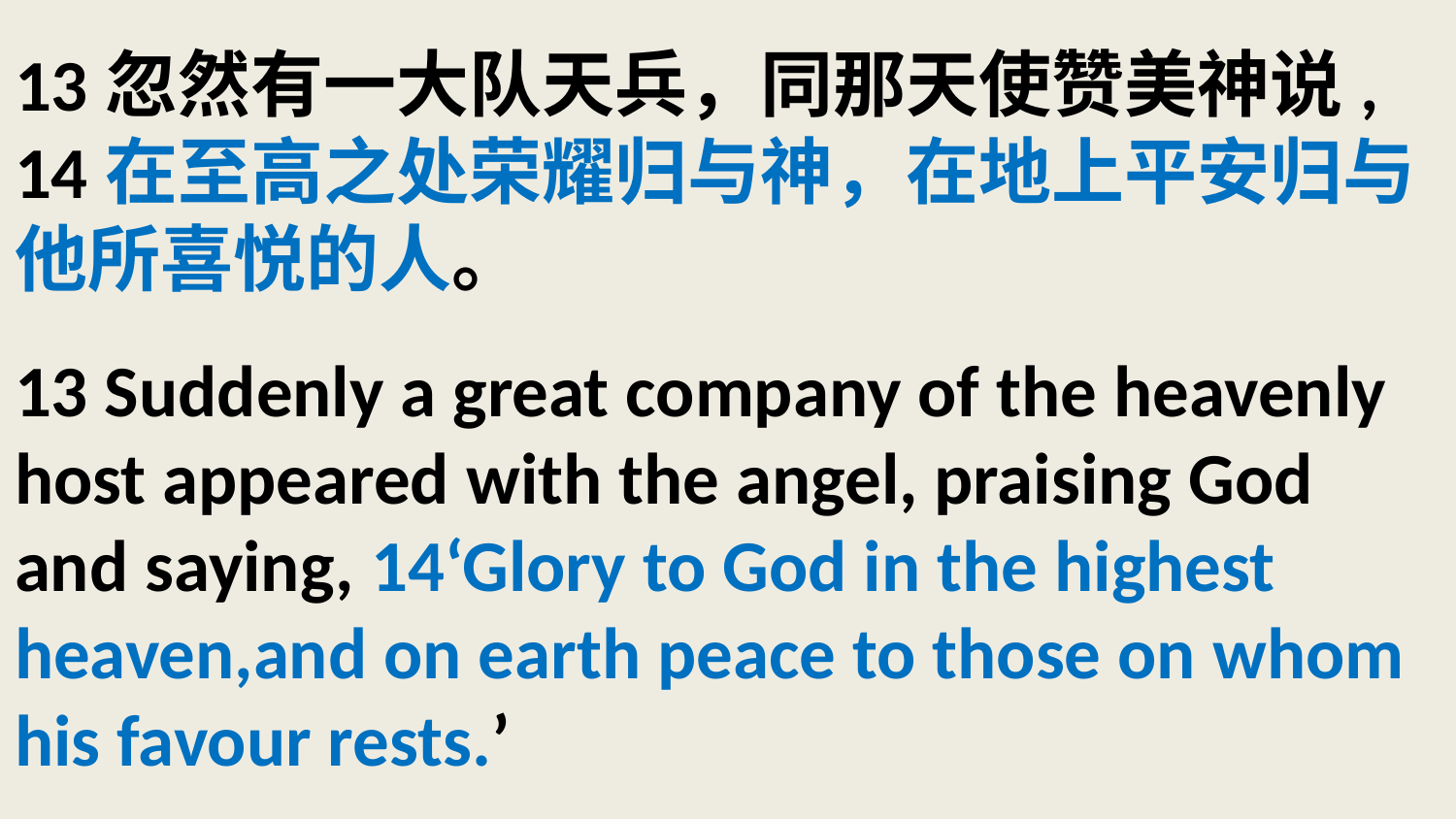

# 13忽然有一大队天兵，同那天使赞美神说, 14在至高之处荣耀归与神，在地上平安归与他所喜悦的人。 13 Suddenly a great company of the heavenly host appeared with the angel, praising God and saying, 14‘Glory to God in the highest heaven,and on earth peace to those on whom his favour rests.’